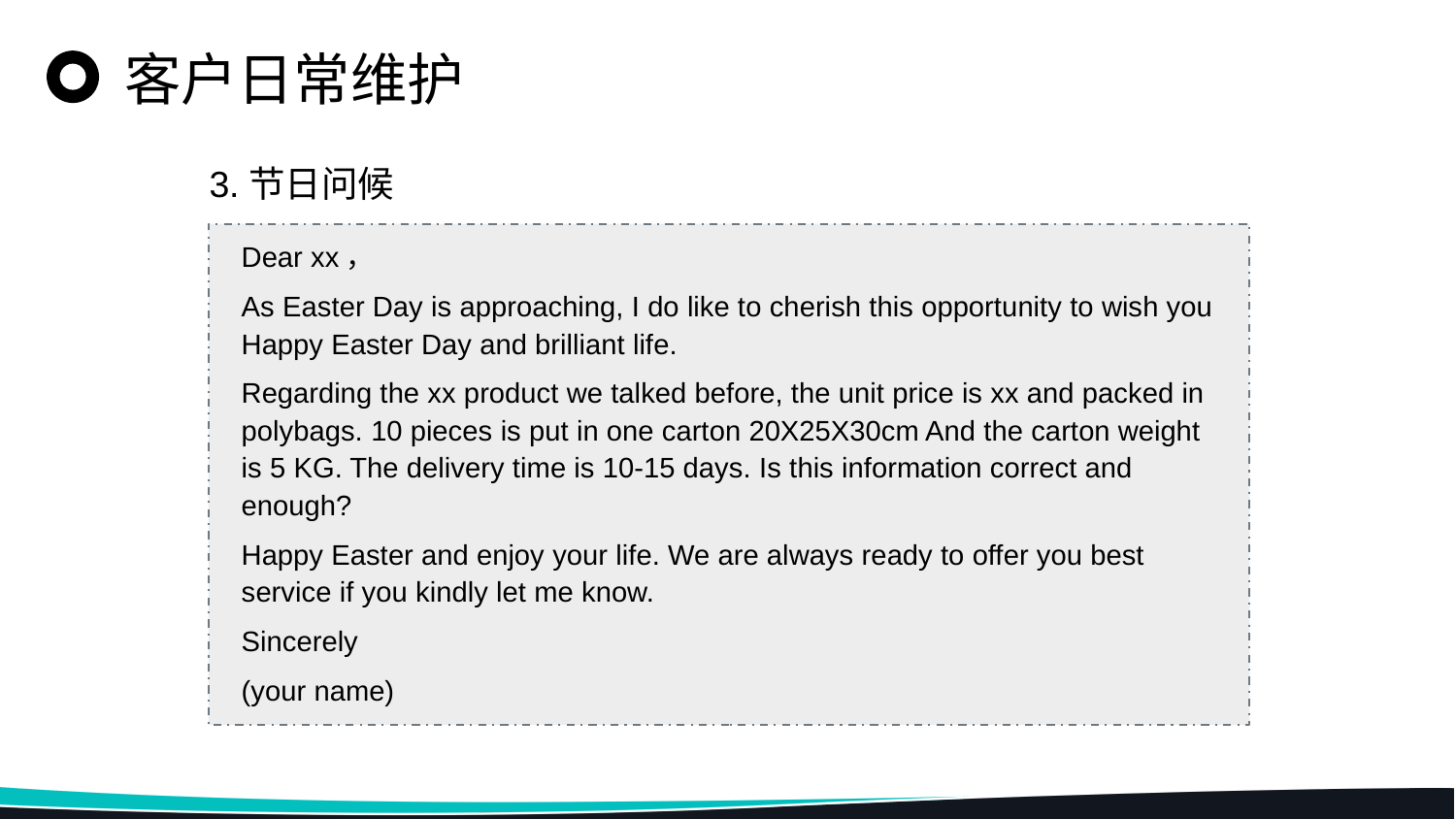

客户日常维护
3.节日问候

Dear xx，
As Easter Day is approaching, I do like to cherish this opportunity to wish you Happy Easter Day and brilliant life.
Regarding the xx product we talked before, the unit price is xx and packed in polybags. 10 pieces is put in one carton 20X25X30cm And the carton weight is 5 KG. The delivery time is 10-15 days. Is this information correct and enough?
Happy Easter and enjoy your life. We are always ready to offer you best service if you kindly let me know.
Sincerely
(your name)